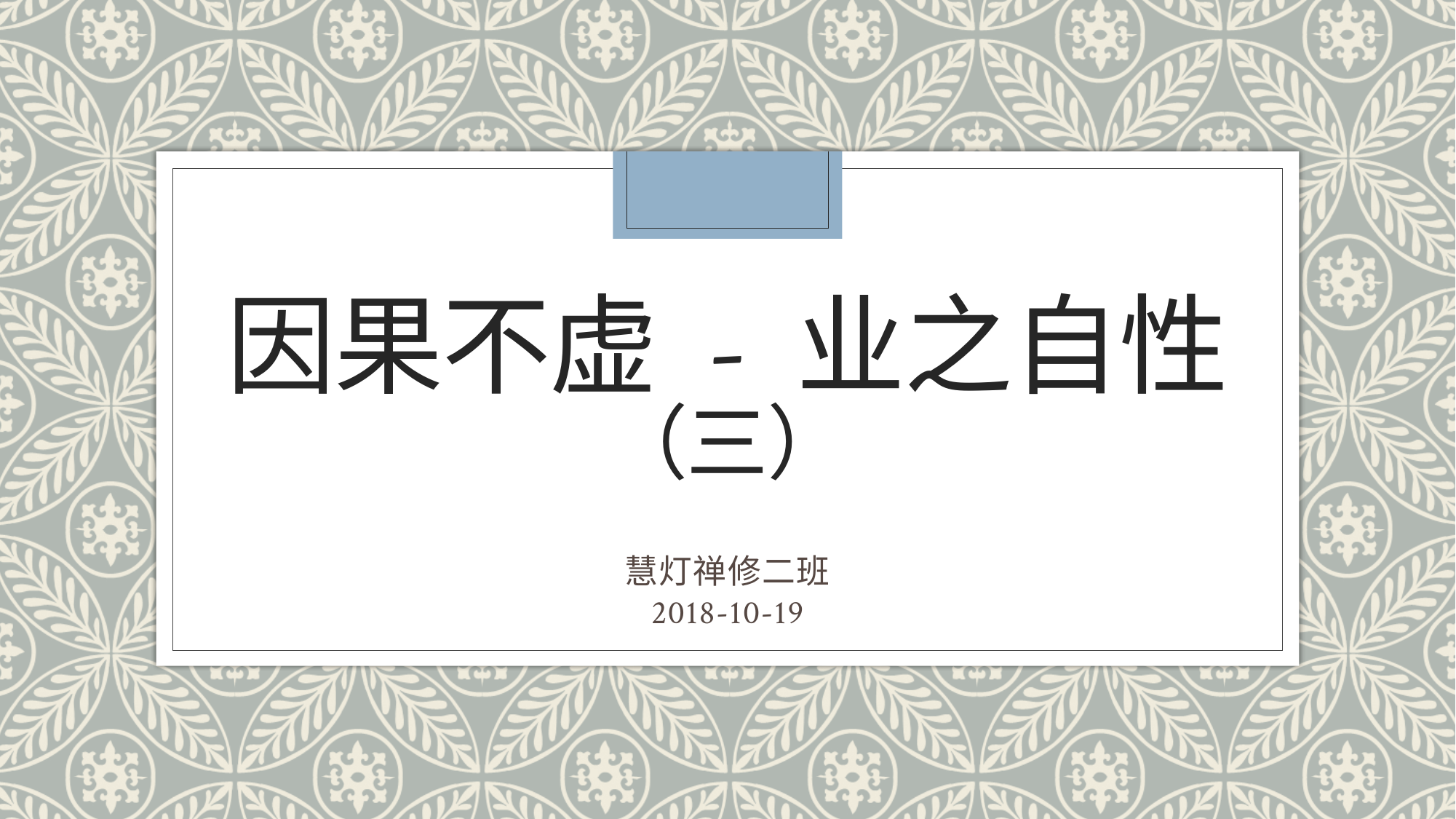

# 因果不虚 - 业之自性 （三）

慧灯禅修二班
2018-10-19